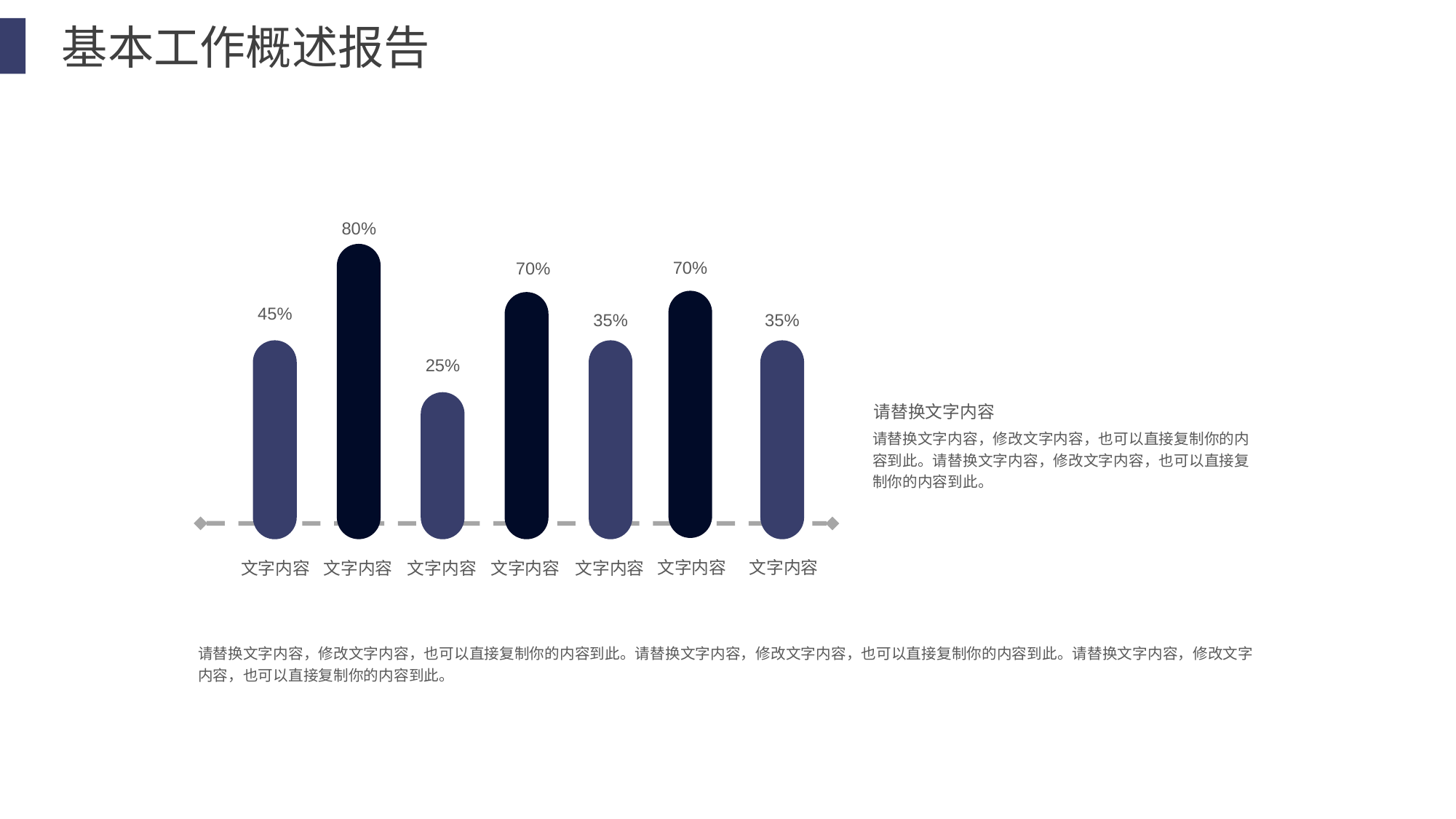

基本工作概述报告
80%

70%
70%

45%
35%
35%

25%

请替换文字内容
请替换文字内容，修改文字内容，也可以直接复制你的内容到此。请替换文字内容，修改文字内容，也可以直接复制你的内容到此。

文字内容
文字内容
文字内容
文字内容
文字内容
文字内容
文字内容
请替换文字内容，修改文字内容，也可以直接复制你的内容到此。请替换文字内容，修改文字内容，也可以直接复制你的内容到此。请替换文字内容，修改文字内容，也可以直接复制你的内容到此。